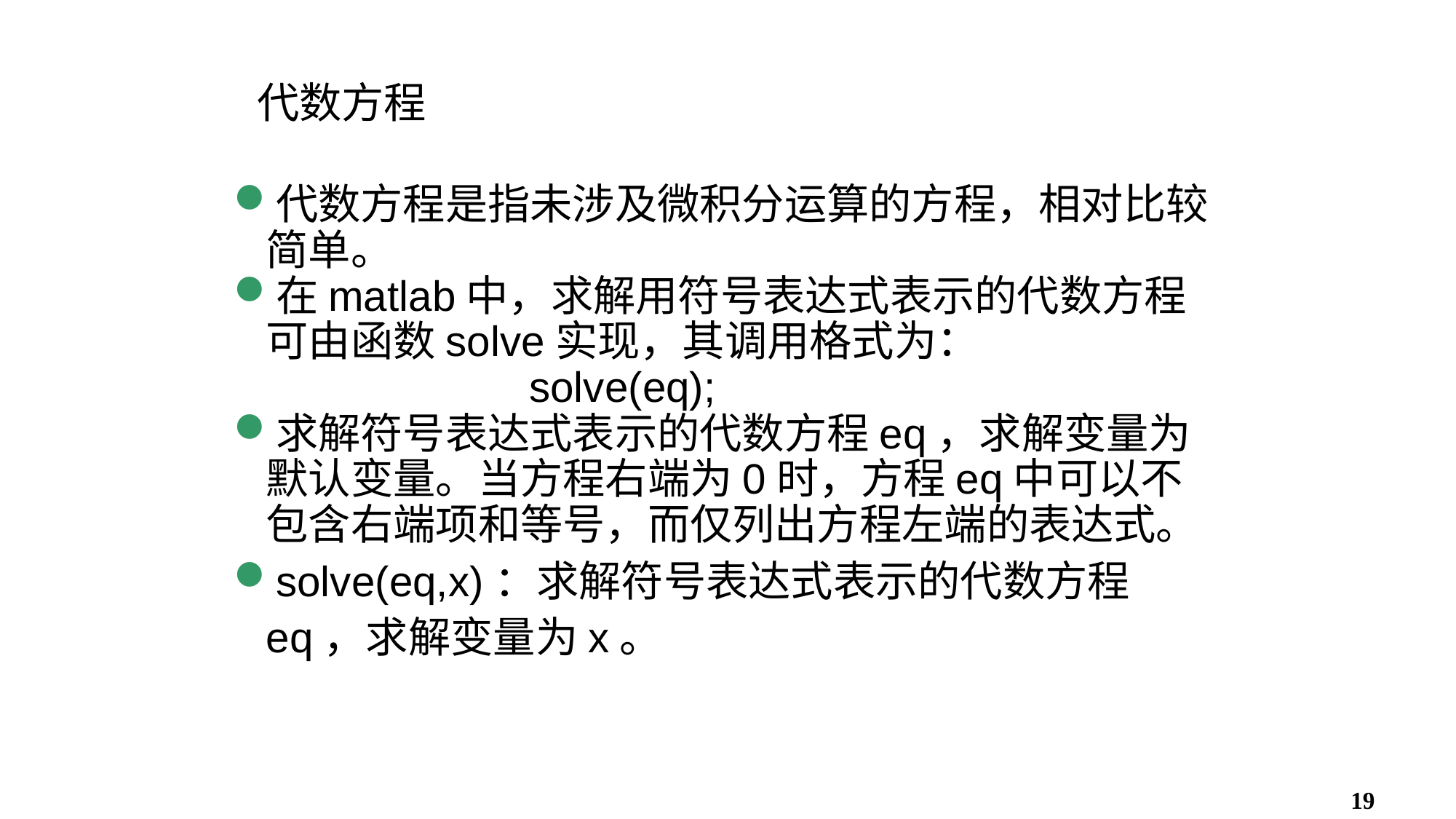

# 代数方程
代数方程是指未涉及微积分运算的方程，相对比较简单。
在matlab中，求解用符号表达式表示的代数方程可由函数solve实现，其调用格式为：
                         solve(eq);
求解符号表达式表示的代数方程eq，求解变量为默认变量。当方程右端为0时，方程eq中可以不包含右端项和等号，而仅列出方程左端的表达式。
solve(eq,x)：求解符号表达式表示的代数方程eq，求解变量为x。